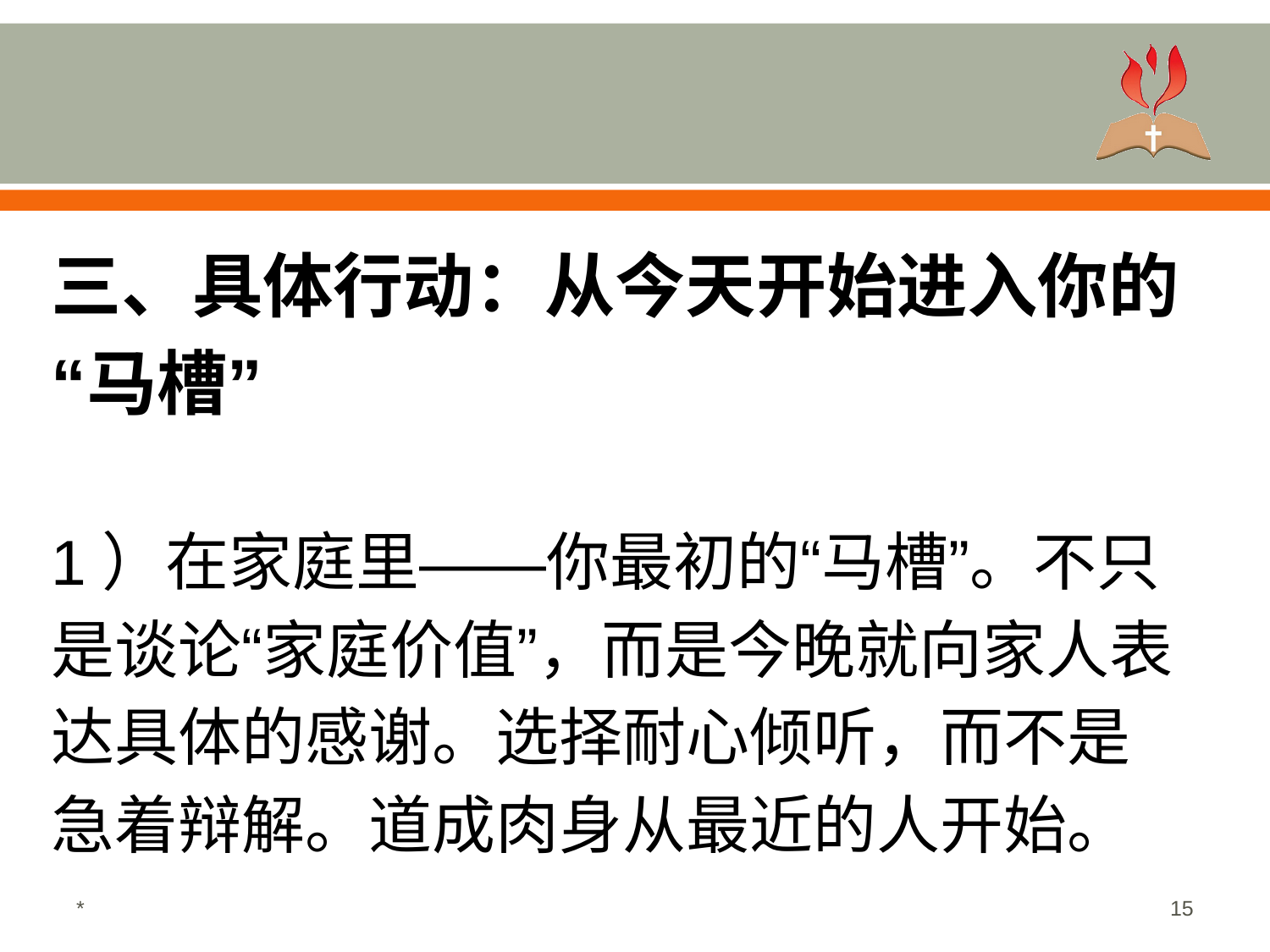

#
三、具体行动：从今天开始进入你的“马槽”

1）在家庭里——你最初的“马槽”。不只是谈论“家庭价值”，而是今晚就向家人表达具体的感谢。选择耐心倾听，而不是急着辩解。道成肉身从最近的人开始。

*
15